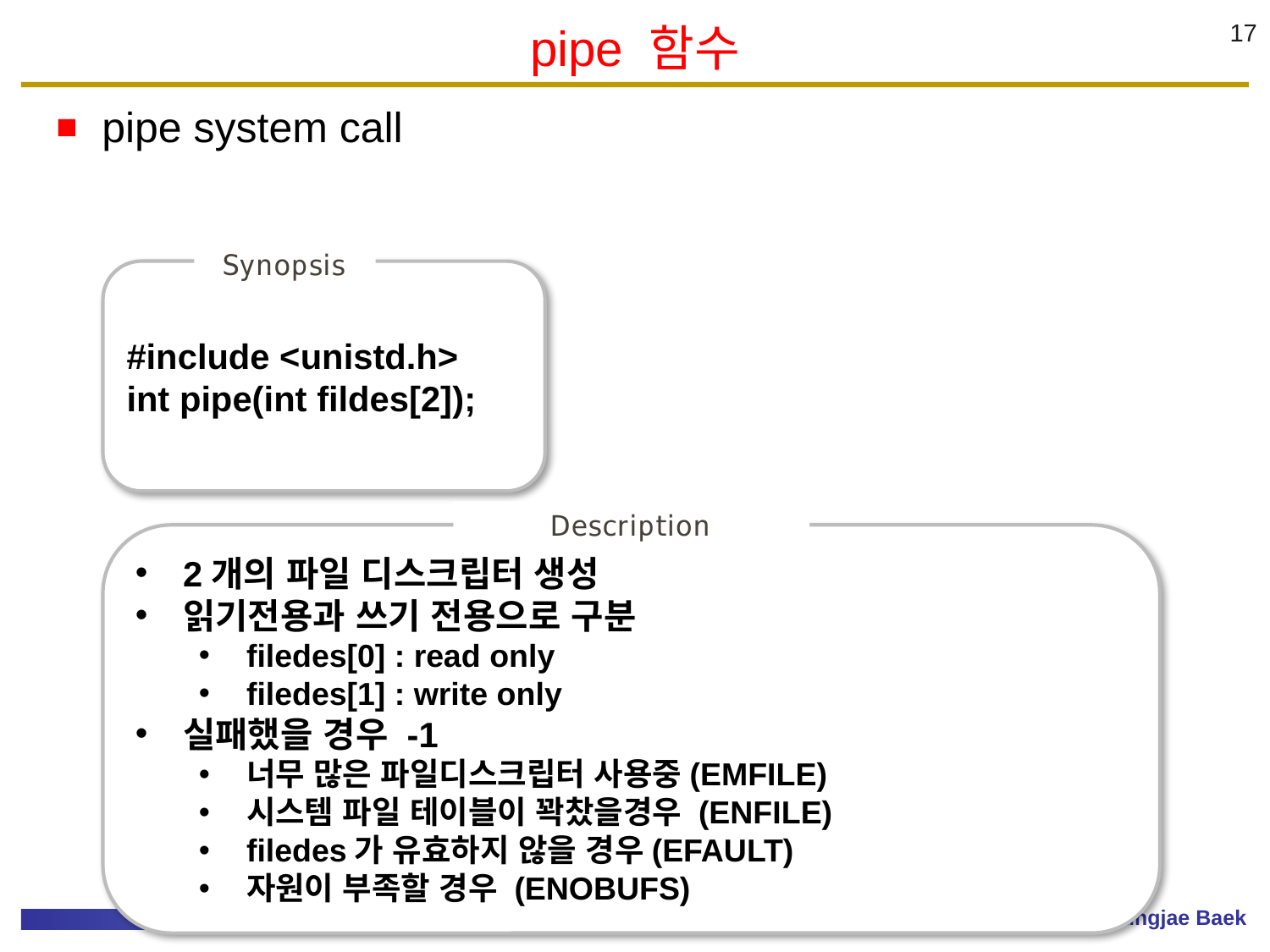

# pipe 함수
17
pipe system call
Synopsis
#include <unistd.h>
int pipe(int fildes[2]);
Description
2개의 파일 디스크립터 생성
읽기전용과 쓰기 전용으로 구분
filedes[0] : read only
filedes[1] : write only
실패했을 경우 -1
너무 많은 파일디스크립터 사용중(EMFILE)
시스템 파일 테이블이 꽉찼을경우 (ENFILE)
filedes가 유효하지 않을 경우(EFAULT)
자원이 부족할 경우 (ENOBUFS)